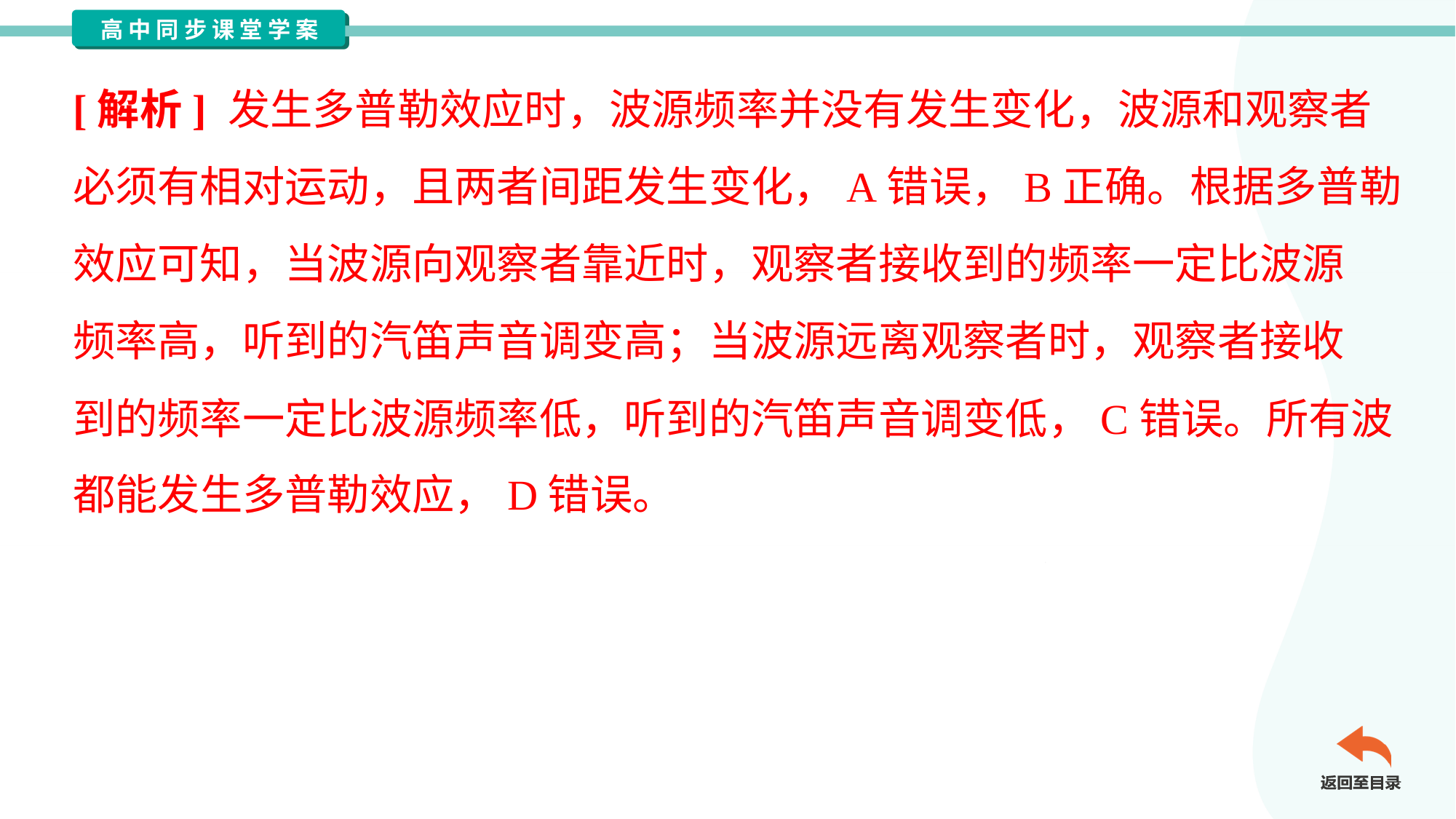

[解析] 发生多普勒效应时，波源频率并没有发生变化，波源和观察者
必须有相对运动，且两者间距发生变化，A错误，B正确。根据多普勒
效应可知，当波源向观察者靠近时，观察者接收到的频率一定比波源
频率高，听到的汽笛声音调变高；当波源远离观察者时，观察者接收
到的频率一定比波源频率低，听到的汽笛声音调变低，C错误。所有波
都能发生多普勒效应，D错误。